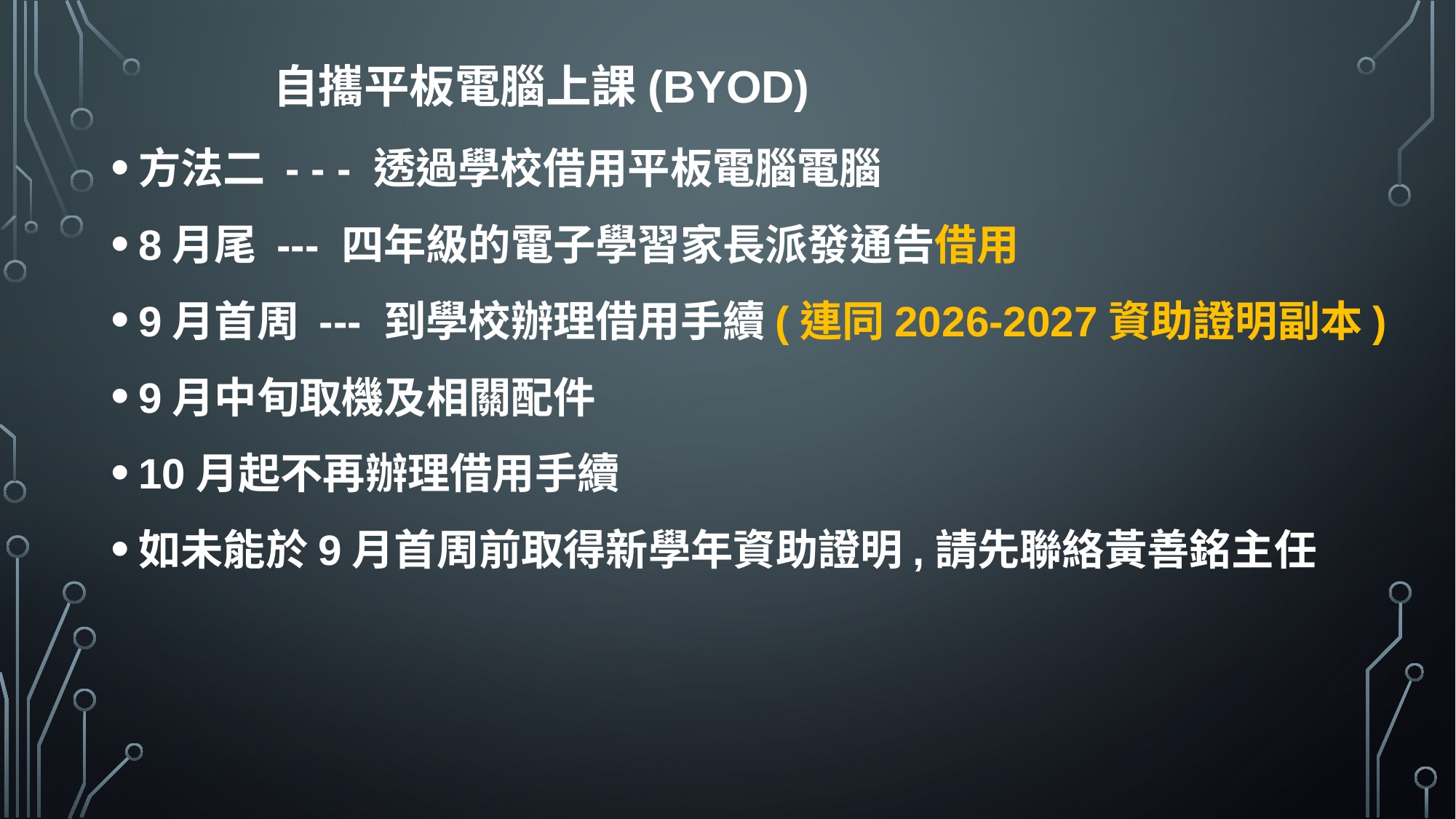

# 自攜平板電腦上課(BYOD)
方法二 - - - 透過學校借用平板電腦電腦
8月尾 --- 四年級的電子學習家長派發通告借用
9月首周 --- 到學校辦理借用手續(連同2026-2027資助證明副本)
9月中旬取機及相關配件
10月起不再辦理借用手續
如未能於9月首周前取得新學年資助證明,請先聯絡黃善銘主任